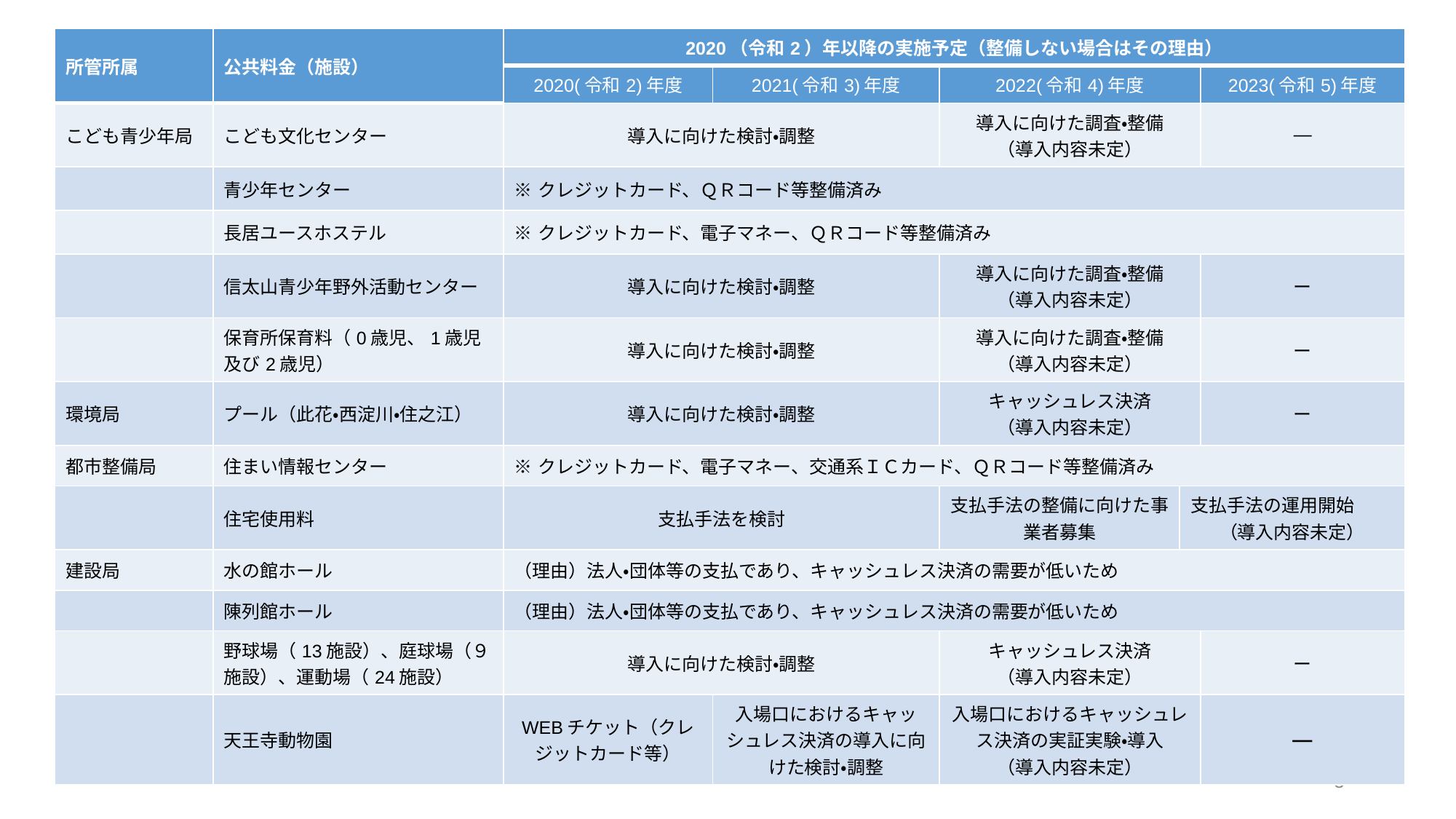

| 所管所属 | 公共料金（施設） | 2020（令和2）年以降の実施予定（整備しない場合はその理由） |  |  |  |  |
| --- | --- | --- | --- | --- | --- | --- |
|  |  | 2020(令和2)年度 | 2021(令和3)年度 | 2022(令和4)年度 |  | 2023(令和5)年度 |
| こども青少年局 | こども文化センター | 導入に向けた検討・調整 |  | 導入に向けた調査・整備 （導入内容未定） |  | ― |
|  | 青少年センター | ※クレジットカード、ＱＲコード等整備済み |  |  |  |  |
|  | 長居ユースホステル | ※クレジットカード、電子マネー、ＱＲコード等整備済み |  |  |  |  |
|  | 信太山青少年野外活動センター | 導入に向けた検討・調整 |  | 導入に向けた調査・整備 （導入内容未定） |  | ー |
|  | 保育所保育料（0歳児、1歳児及び2歳児） | 導入に向けた検討・調整 |  | 導入に向けた調査・整備 （導入内容未定） |  | ー |
| 環境局 | プール（此花・西淀川・住之江） | 導入に向けた検討・調整 |  | キャッシュレス決済 （導入内容未定） |  | ー |
| 都市整備局 | 住まい情報センター | ※クレジットカード、電子マネー、交通系ＩＣカード、ＱＲコード等整備済み |  |  |  |  |
|  | 住宅使用料 | 支払手法を検討 |  | 支払手法の整備に向けた事業者募集 | 支払手法の運用開始 （導入内容未定） |  |
| 建設局 | 水の館ホール | （理由）法人・団体等の支払であり、キャッシュレス決済の需要が低いため |  |  |  |  |
|  | 陳列館ホール | （理由）法人・団体等の支払であり、キャッシュレス決済の需要が低いため |  |  |  |  |
|  | 野球場（13施設）、庭球場（９施設）、運動場（24施設） | 導入に向けた検討・調整 |  | キャッシュレス決済 （導入内容未定） |  | ー |
|  | 天王寺動物園 | WEBチケット（クレジットカード等） | 入場口におけるキャッシュレス決済の導入に向けた検討・調整 | 入場口におけるキャッシュレス決済の実証実験・導入 （導入内容未定） |  | － |
3